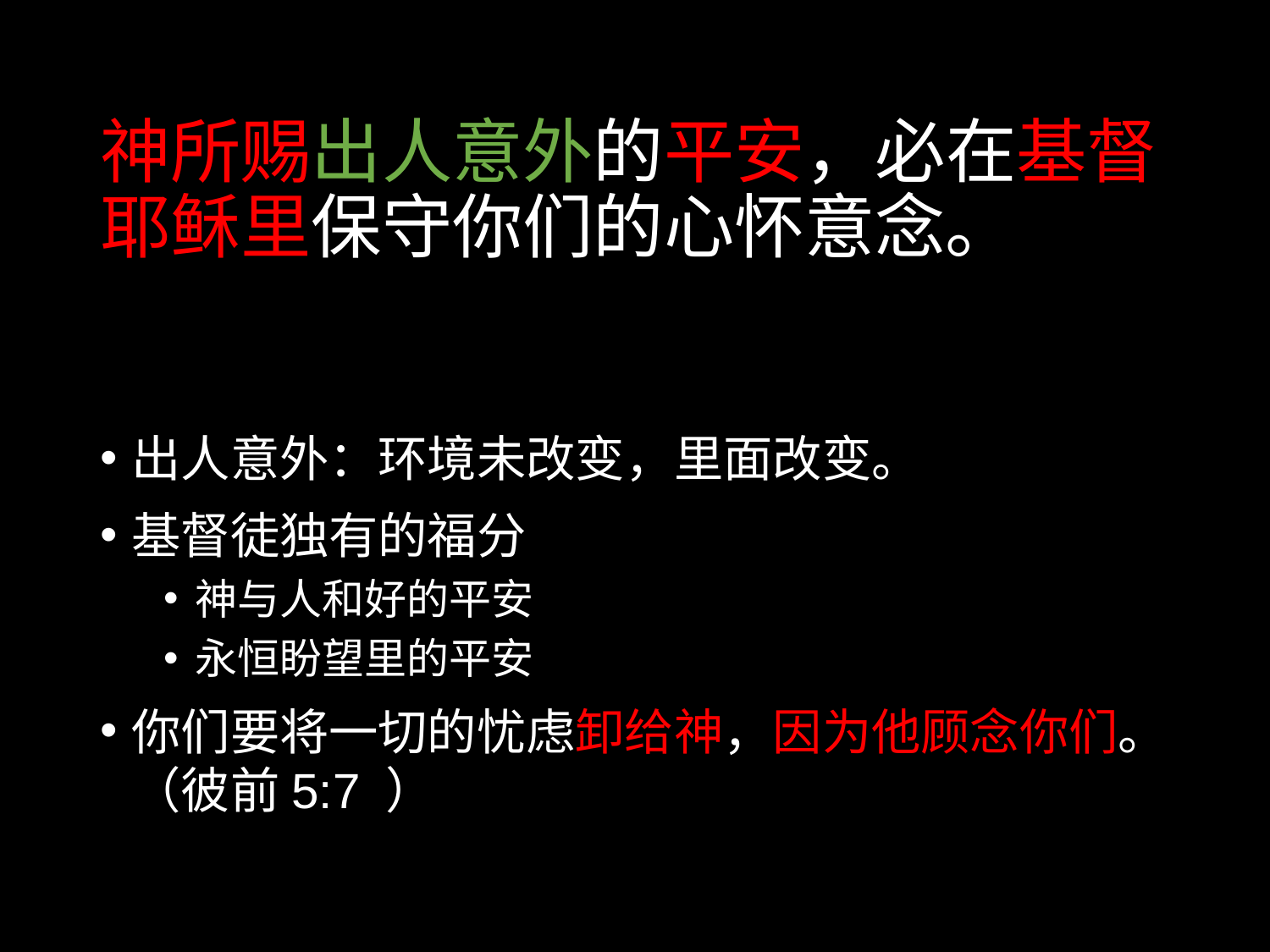

# 神所赐出人意外的平安，必在基督耶稣里保守你们的心怀意念。
出人意外：环境未改变，里面改变。
基督徒独有的福分
神与人和好的平安
永恒盼望里的平安
你们要将一切的忧虑卸给神，因为他顾念你们。（彼前5:7 ）